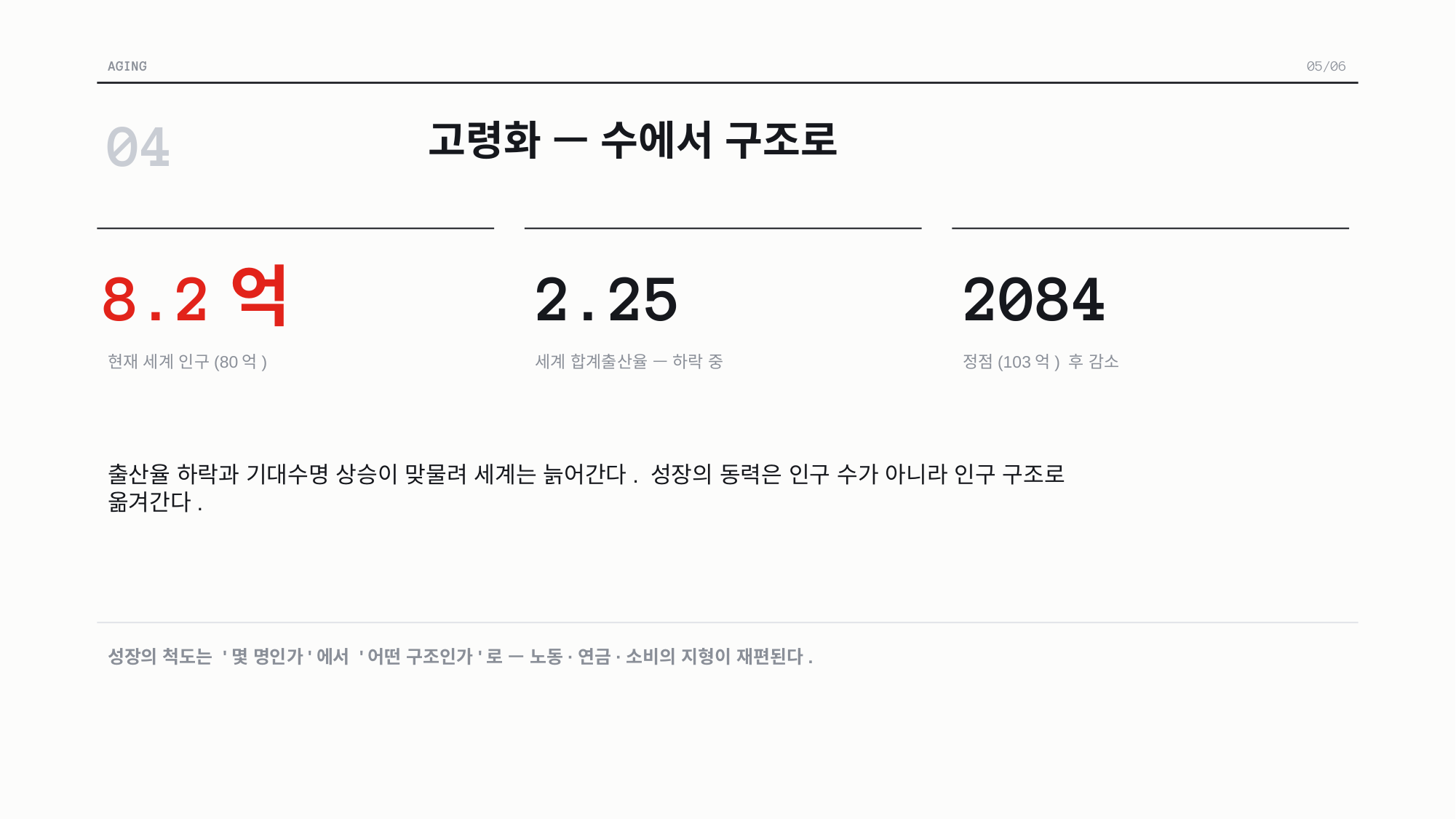

AGING
05/06

04
고령화 — 수에서 구조로

8.2억
2.25
2084
현재 세계 인구(80억)
세계 합계출산율 — 하락 중
정점(103억) 후 감소
출산율 하락과 기대수명 상승이 맞물려 세계는 늙어간다. 성장의 동력은 인구 수가 아니라 인구 구조로 옮겨간다.

성장의 척도는 '몇 명인가'에서 '어떤 구조인가'로 — 노동·연금·소비의 지형이 재편된다.